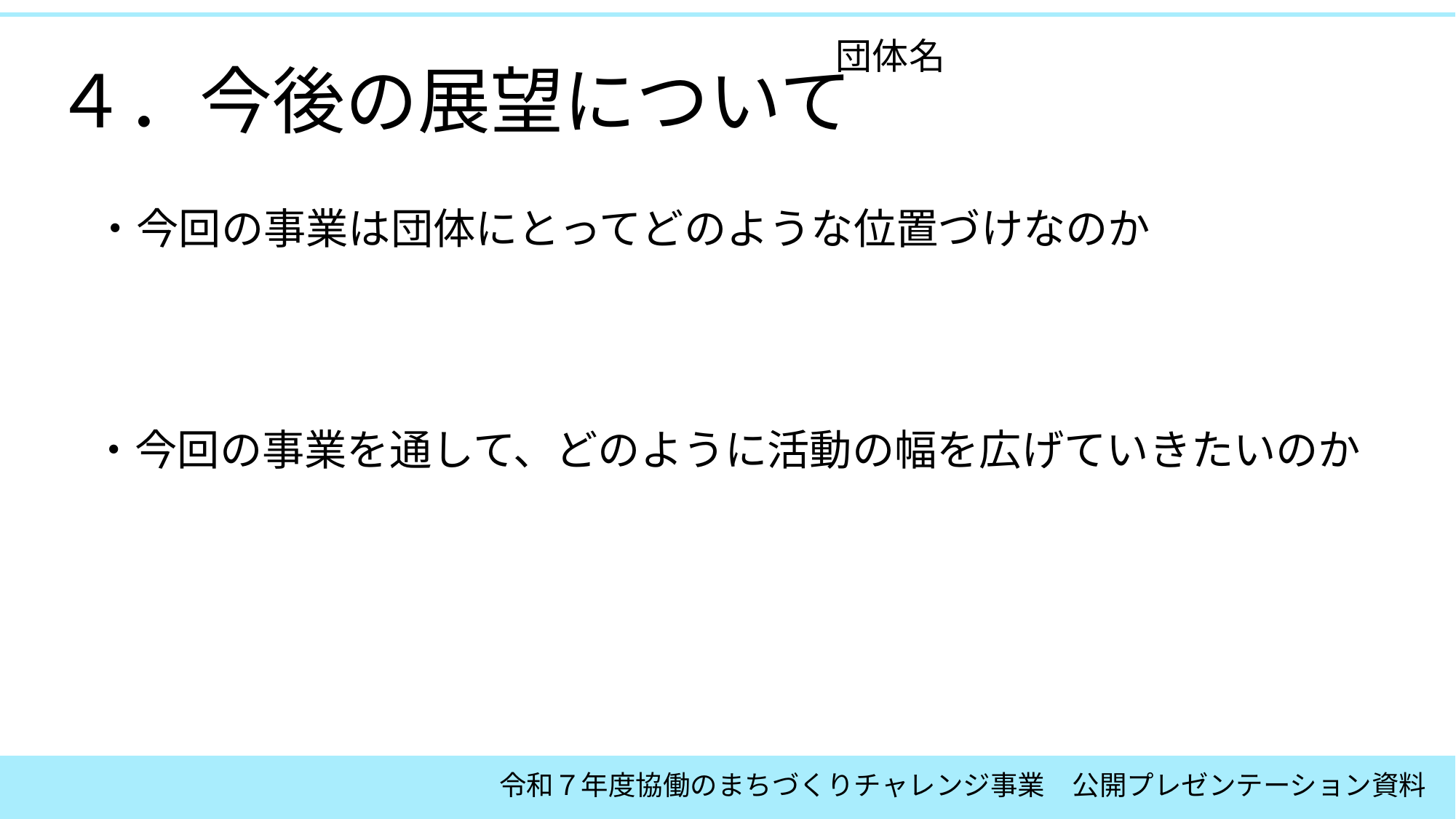

団体名
４．今後の展望について
・今回の事業は団体にとってどのような位置づけなのか
・今回の事業を通して、どのように活動の幅を広げていきたいのか

令和７年度協働のまちづくりチャレンジ事業　公開プレゼンテーション資料